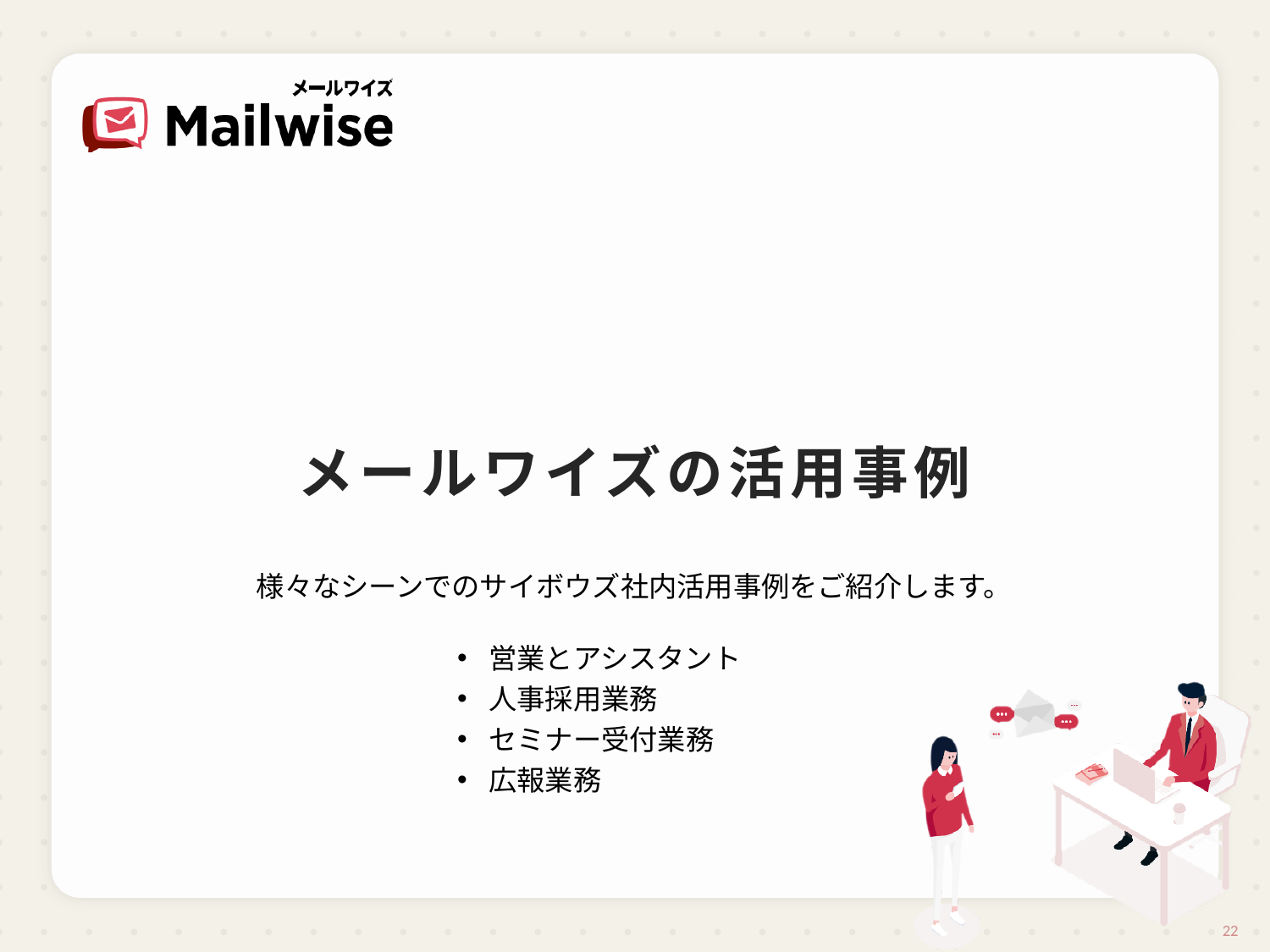

# メールワイズの活用事例
様々なシーンでのサイボウズ社内活用事例をご紹介します。
営業とアシスタント
人事採用業務
セミナー受付業務
広報業務
22